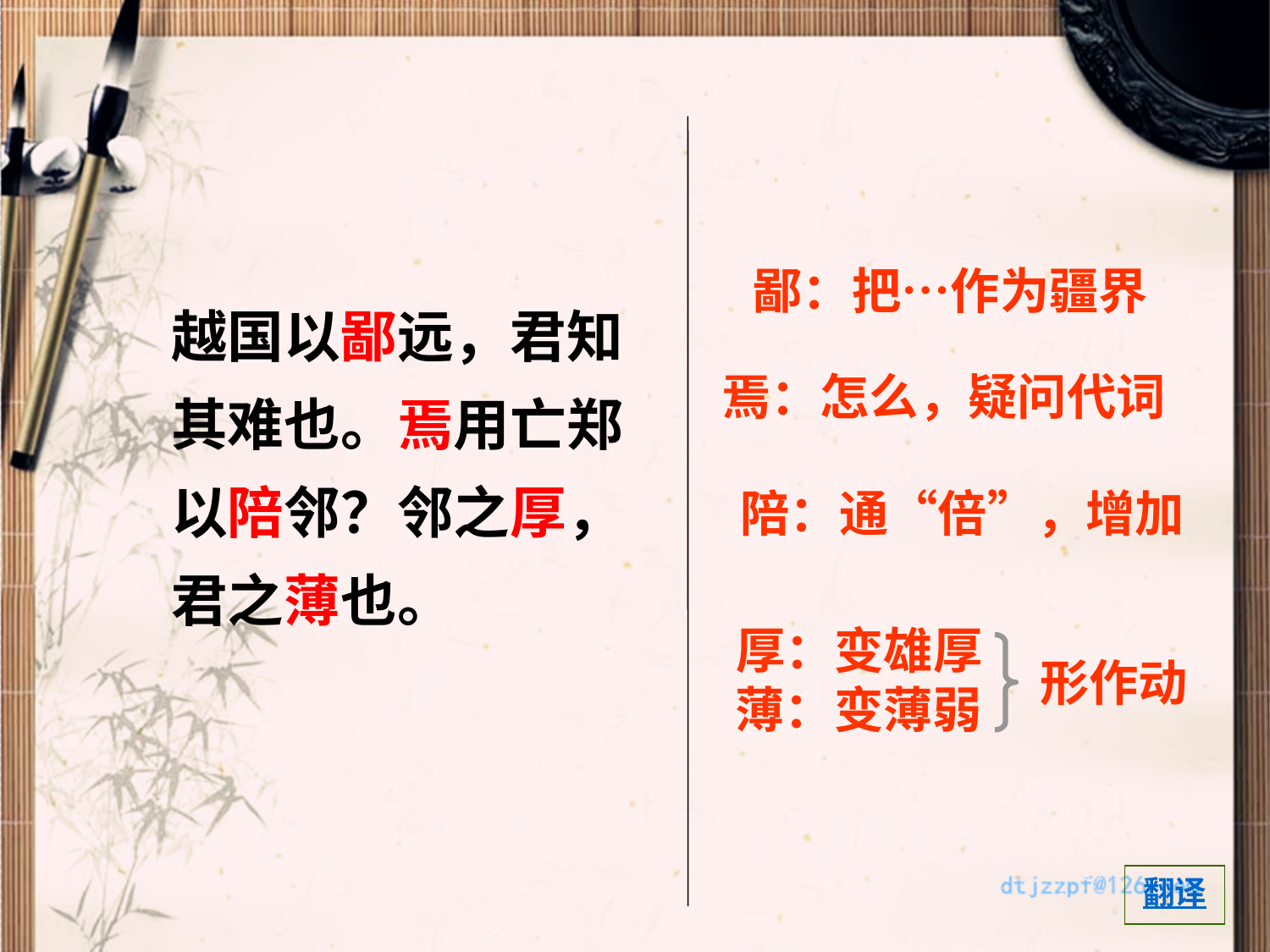

鄙：把…作为疆界
越国以鄙远，君知其难也。焉用亡郑以陪邻？邻之厚，君之薄也。

焉：怎么，疑问代词
陪：通“倍”，增加

  厚：变雄厚
薄：变薄弱

形作动

翻译